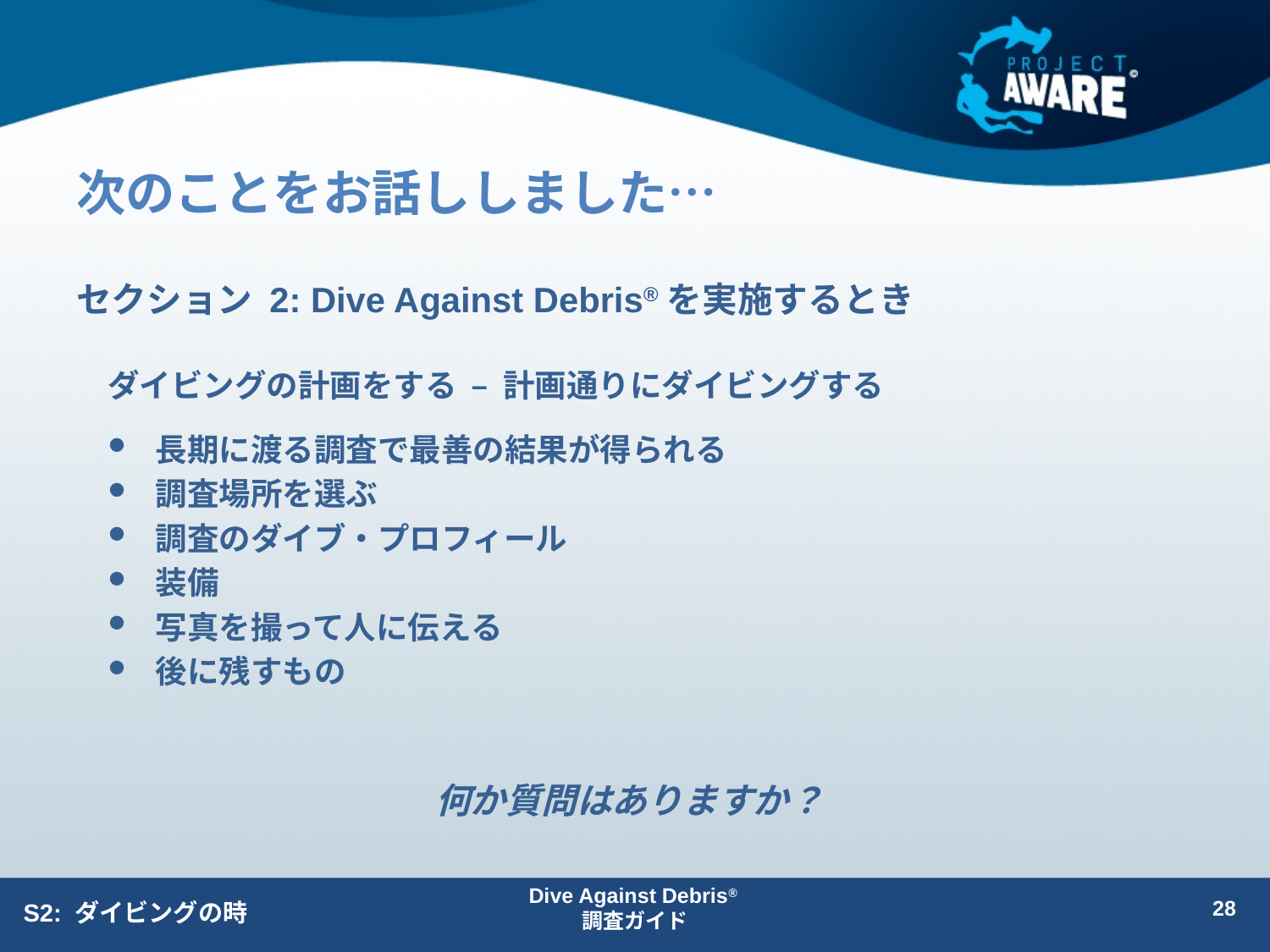

# 次のことをお話ししました…
セクション 2: Dive Against Debris®を実施するとき
ダイビングの計画をする  –  計画通りにダイビングする
長期に渡る調査で最善の結果が得られる
調査場所を選ぶ
調査のダイブ・プロフィール
装備
写真を撮って人に伝える
後に残すもの
何か質問はありますか？
Dive Against Debris®
調査ガイド
28
S2: ダイビングの時